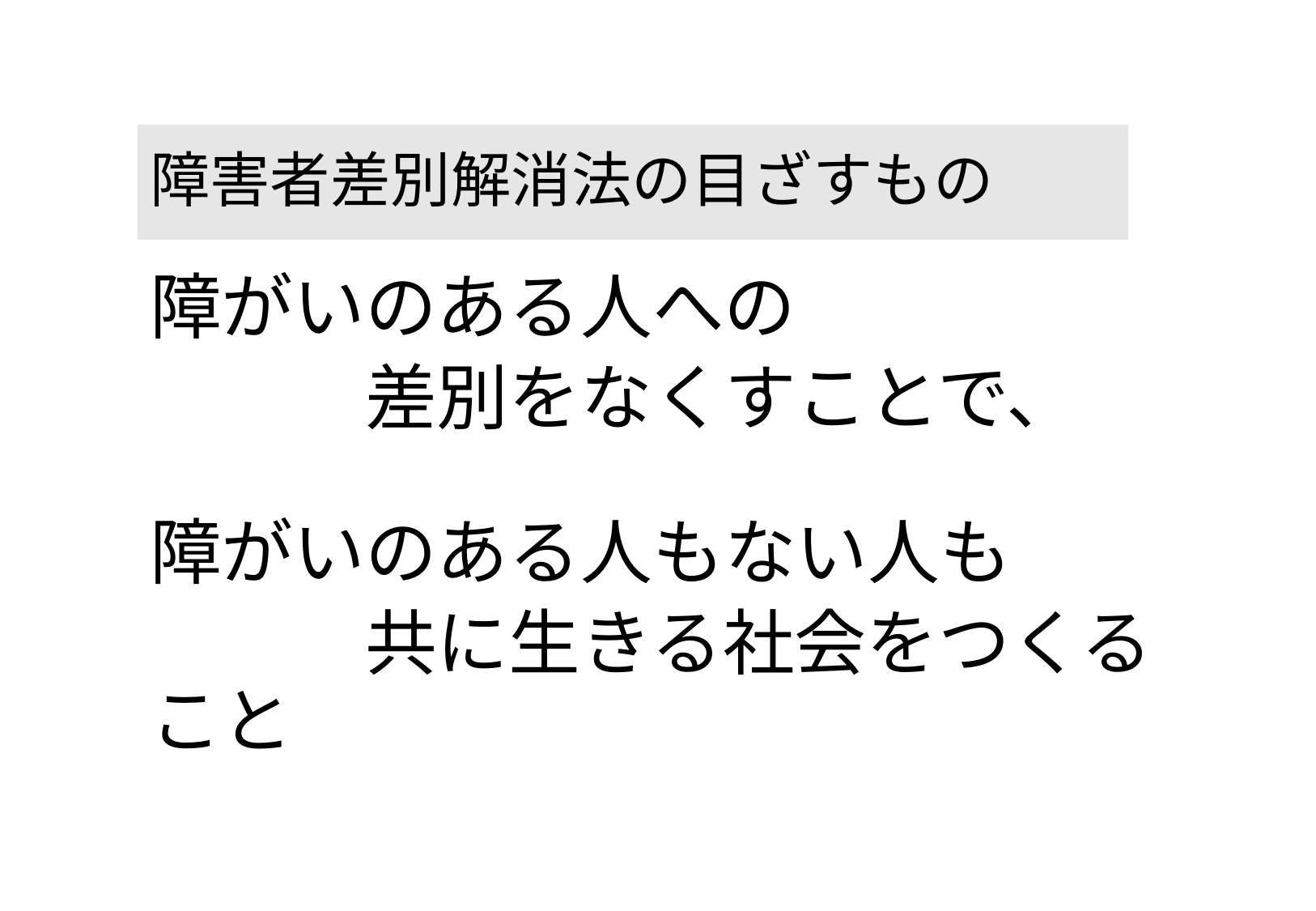

# 障害者差別解消法の目ざすもの
障がいのある人への
　　　差別をなくすことで、

障がいのある人もない人も
　　　共に生きる社会をつくること